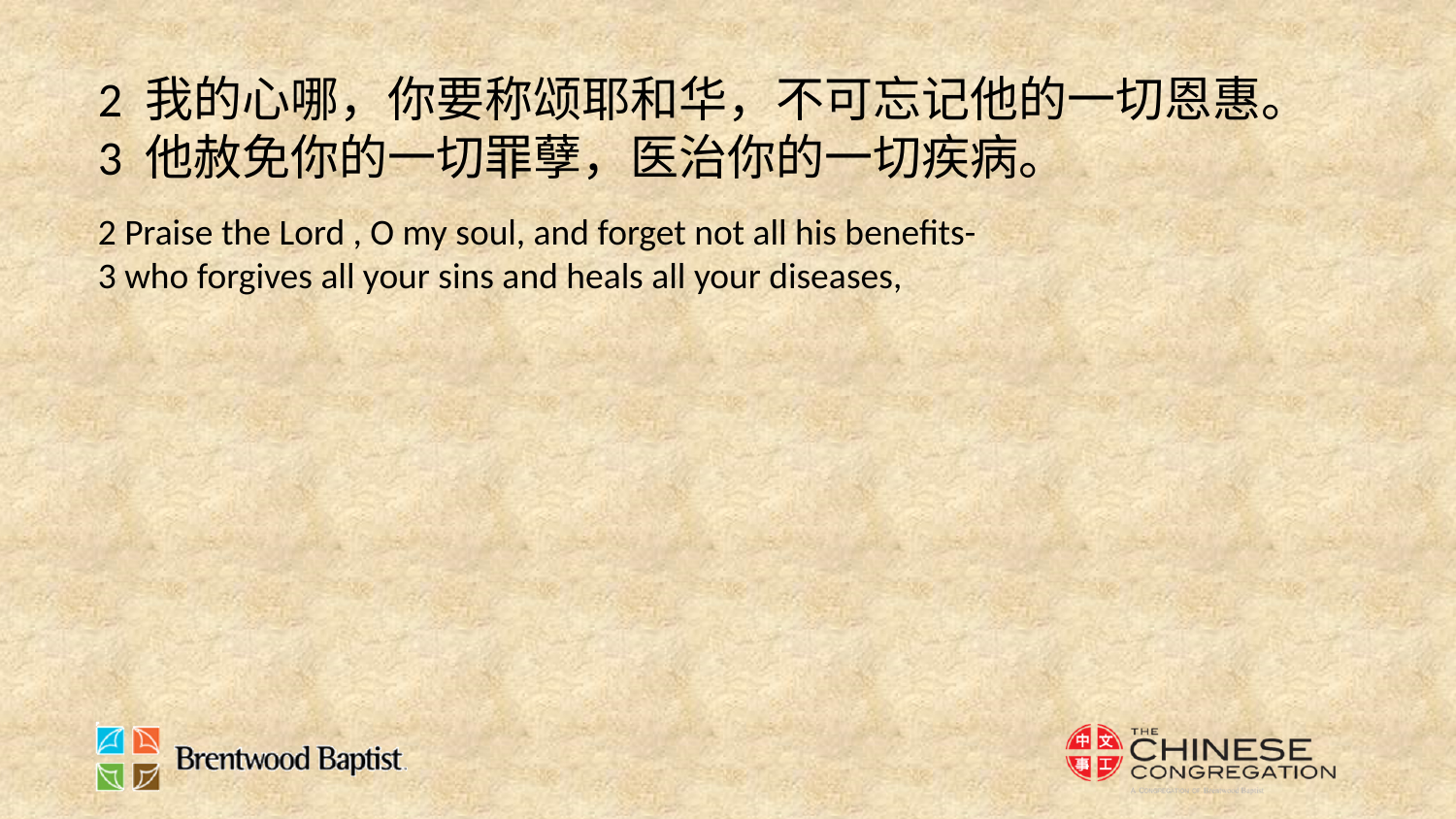

2 我的心哪，你要称颂耶和华，不可忘记他的一切恩惠。
3 他赦免你的一切罪孽，医治你的一切疾病。

2 Praise the Lord , O my soul, and forget not all his benefits-
3 who forgives all your sins and heals all your diseases,